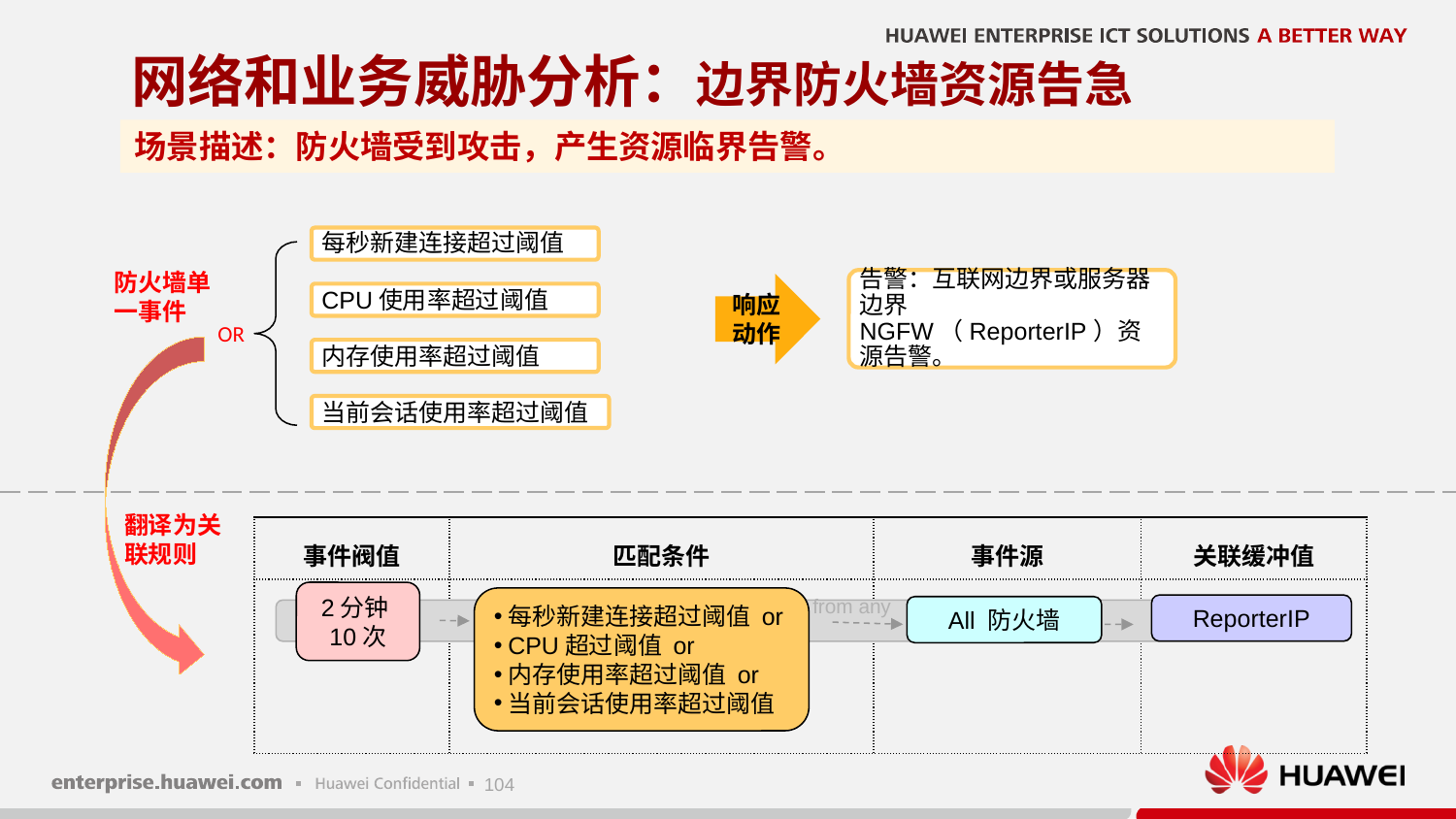

# 网络和业务威胁分析：边界防火墙资源告急
场景描述：防火墙受到攻击，产生资源临界告警。

每秒新建连接超过阈值

防火墙单一事件

告警：互联网边界或服务器边界NGFW（ReporterIP）资源告警。
响应动作

CPU使用率超过阈值
OR

内存使用率超过阈值

当前会话使用率超过阈值
翻译为关联规则
| 事件阀值 | 匹配条件 | 事件源 | 关联缓冲值 |
| --- | --- | --- | --- |
|  |  |  |  |
2分钟10次
from any
每秒新建连接超过阈值 or
CPU超过阈值 or
内存使用率超过阈值 or
当前会话使用率超过阈值
ReporterIP
All 防火墙